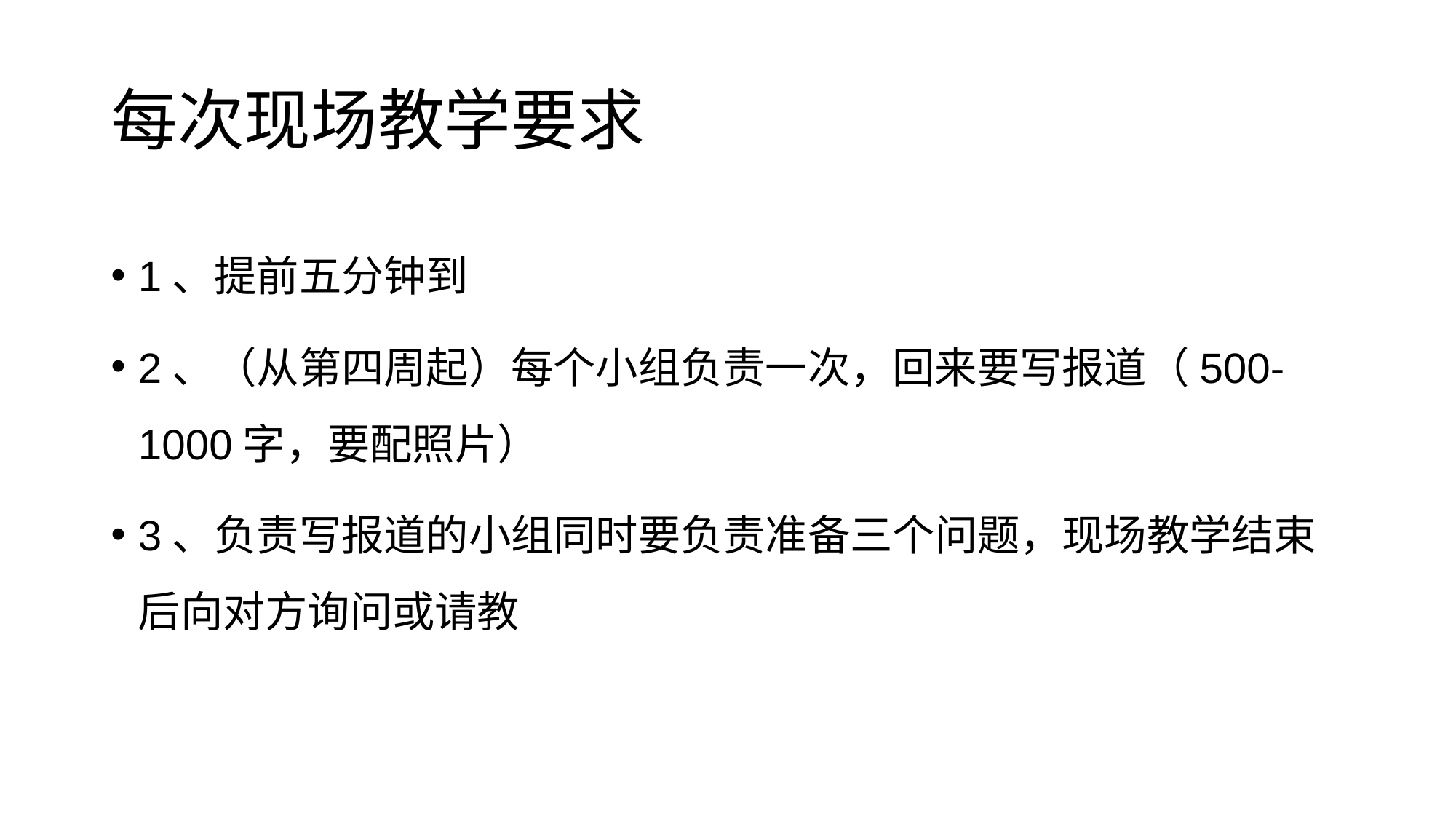

# 每次现场教学要求
1、提前五分钟到
2、（从第四周起）每个小组负责一次，回来要写报道（500-1000字，要配照片）
3、负责写报道的小组同时要负责准备三个问题，现场教学结束后向对方询问或请教